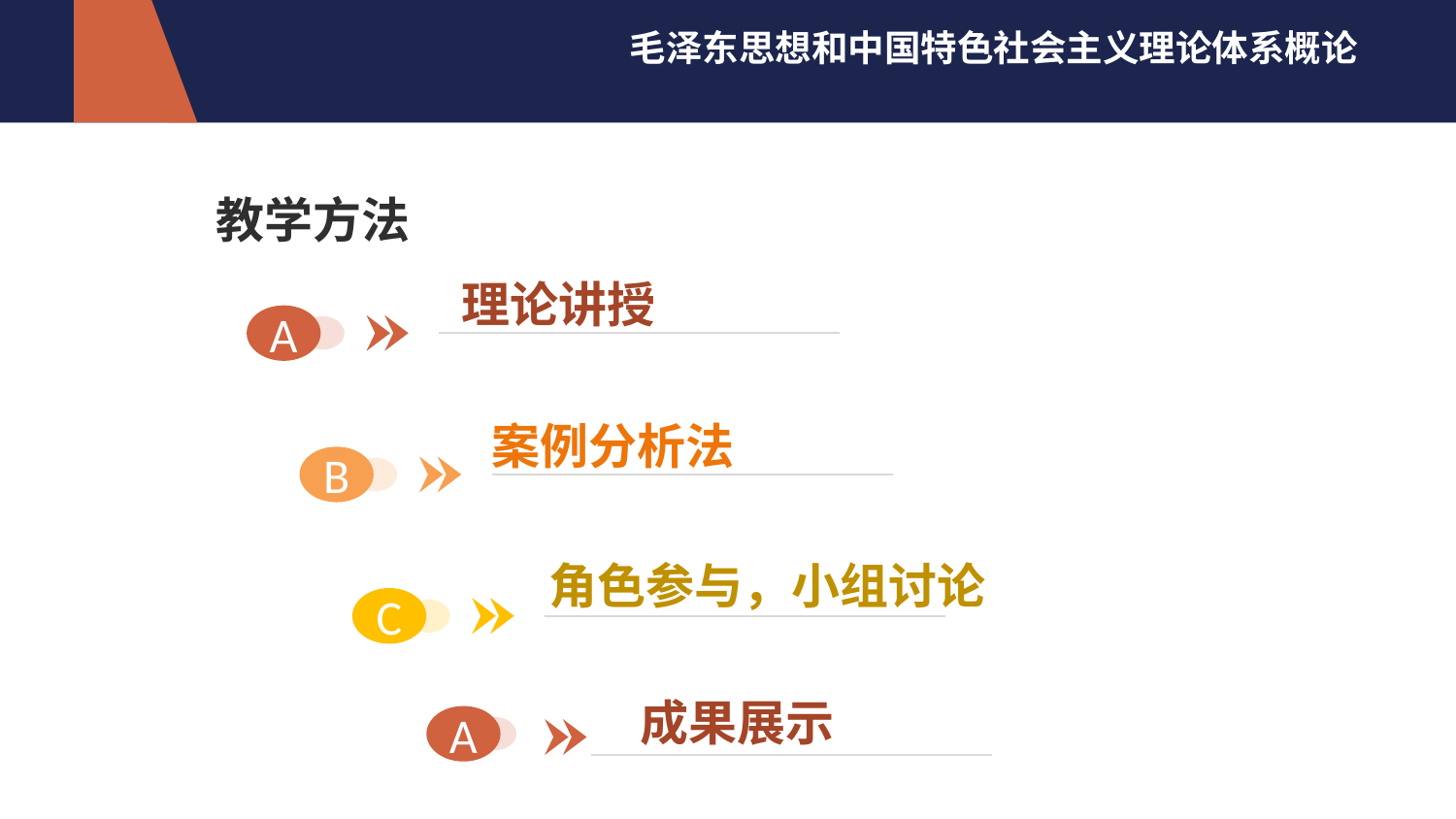

# 教学方法

理论讲授
A

案例分析法
B

角色参与，小组讨论
C

成果展示
A